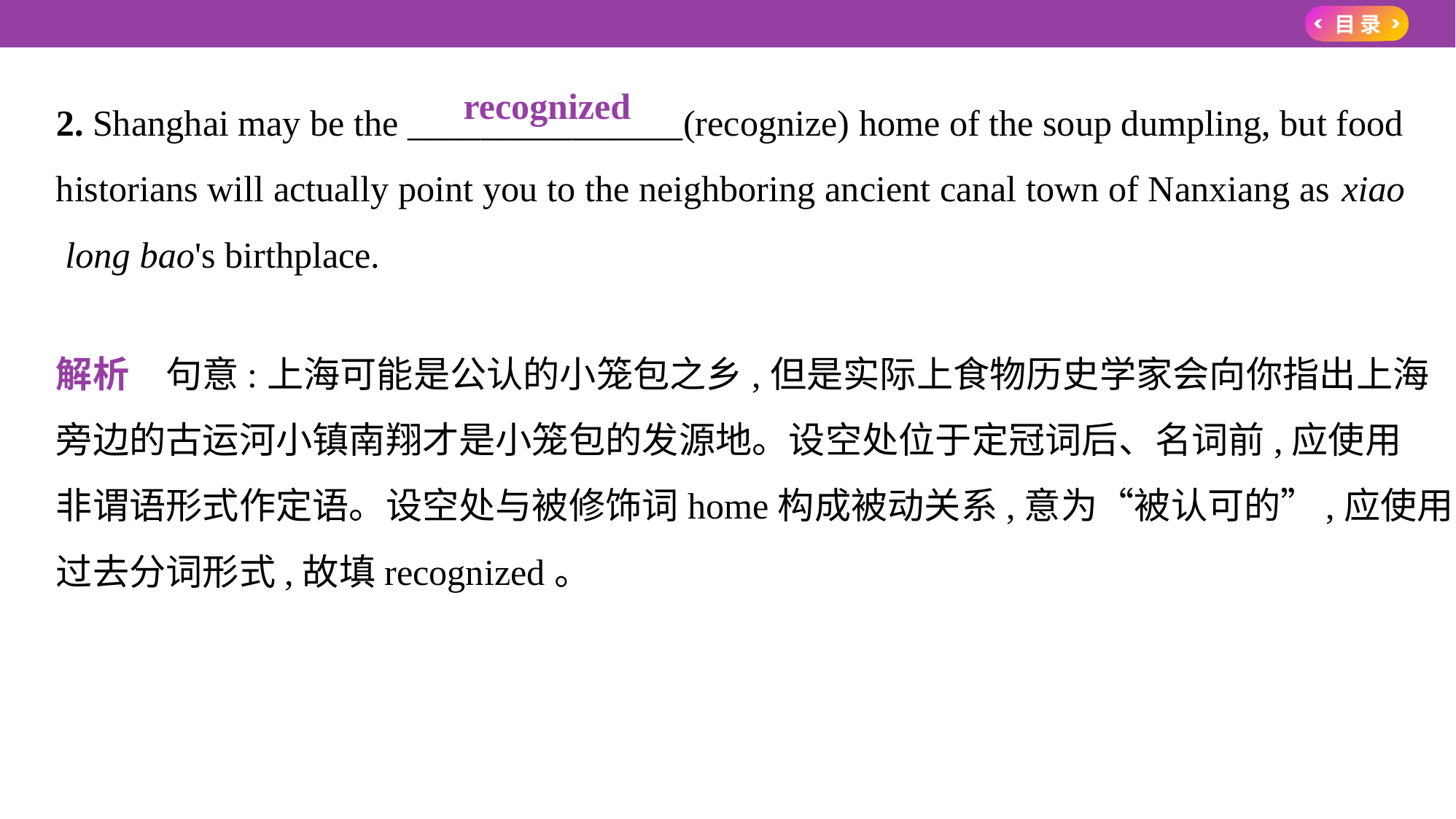

2. Shanghai may be the _______________(recognize) home of the soup dumpling, but food
historians will actually point you to the neighboring ancient canal town of Nanxiang as xiao
 long bao's birthplace.

解析　句意:上海可能是公认的小笼包之乡,但是实际上食物历史学家会向你指出上海
旁边的古运河小镇南翔才是小笼包的发源地。设空处位于定冠词后、名词前,应使用
非谓语形式作定语。设空处与被修饰词home构成被动关系,意为“被认可的”,应使用
过去分词形式,故填recognized。
　recognized